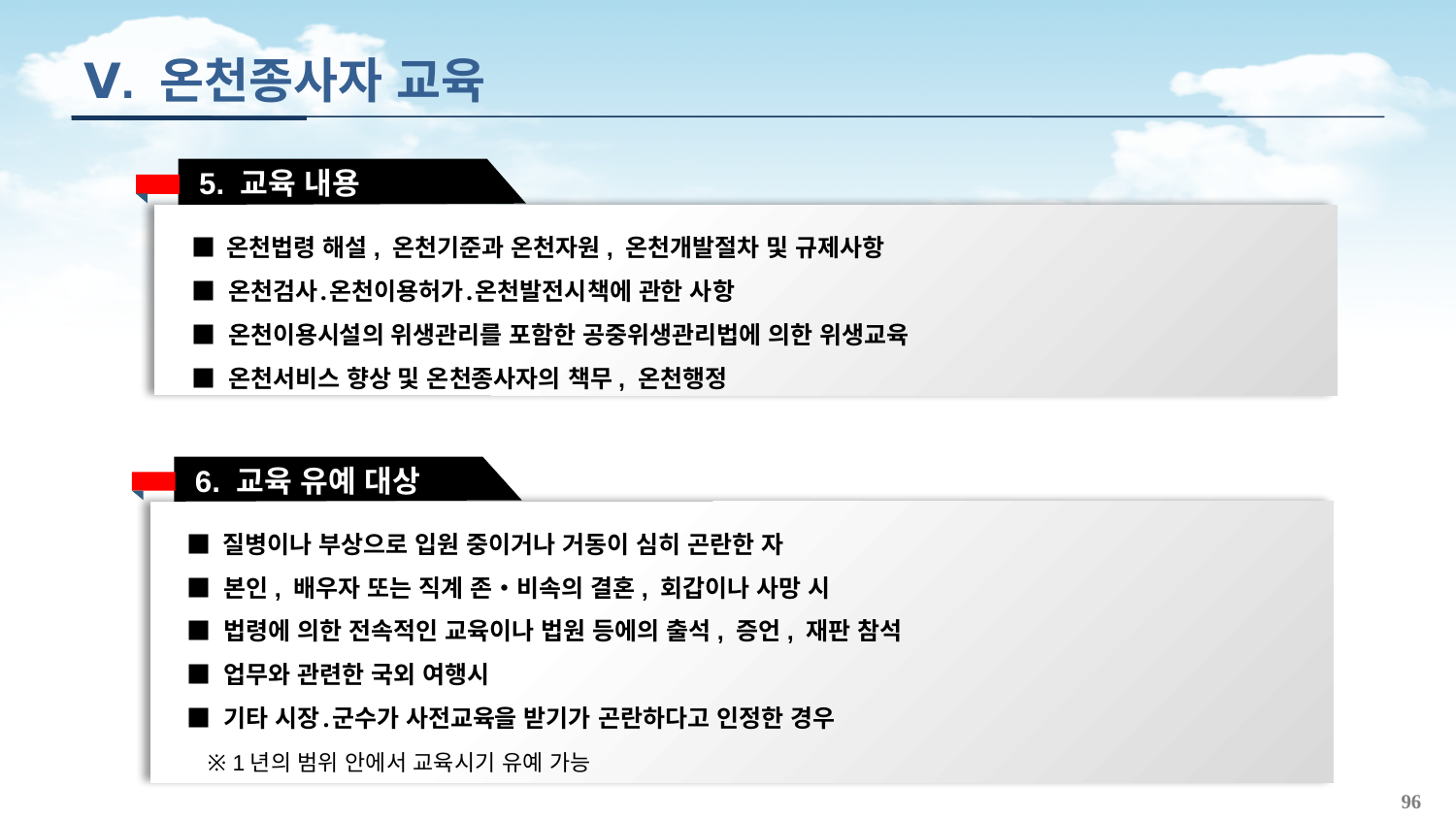

Ⅴ. 온천종사자 교육
5. 교육 내용

■ 온천법령 해설, 온천기준과 온천자원, 온천개발절차 및 규제사항
■ 온천검사․온천이용허가․온천발전시책에 관한 사항
■ 온천이용시설의 위생관리를 포함한 공중위생관리법에 의한 위생교육
■ 온천서비스 향상 및 온천종사자의 책무, 온천행정
6. 교육 유예 대상

■ 질병이나 부상으로 입원 중이거나 거동이 심히 곤란한 자
■ 본인, 배우자 또는 직계 존‧비속의 결혼, 회갑이나 사망 시
■ 법령에 의한 전속적인 교육이나 법원 등에의 출석, 증언, 재판 참석
■ 업무와 관련한 국외 여행시
■ 기타 시장․군수가 사전교육을 받기가 곤란하다고 인정한 경우
   ※ 1년의 범위 안에서 교육시기 유예 가능
96